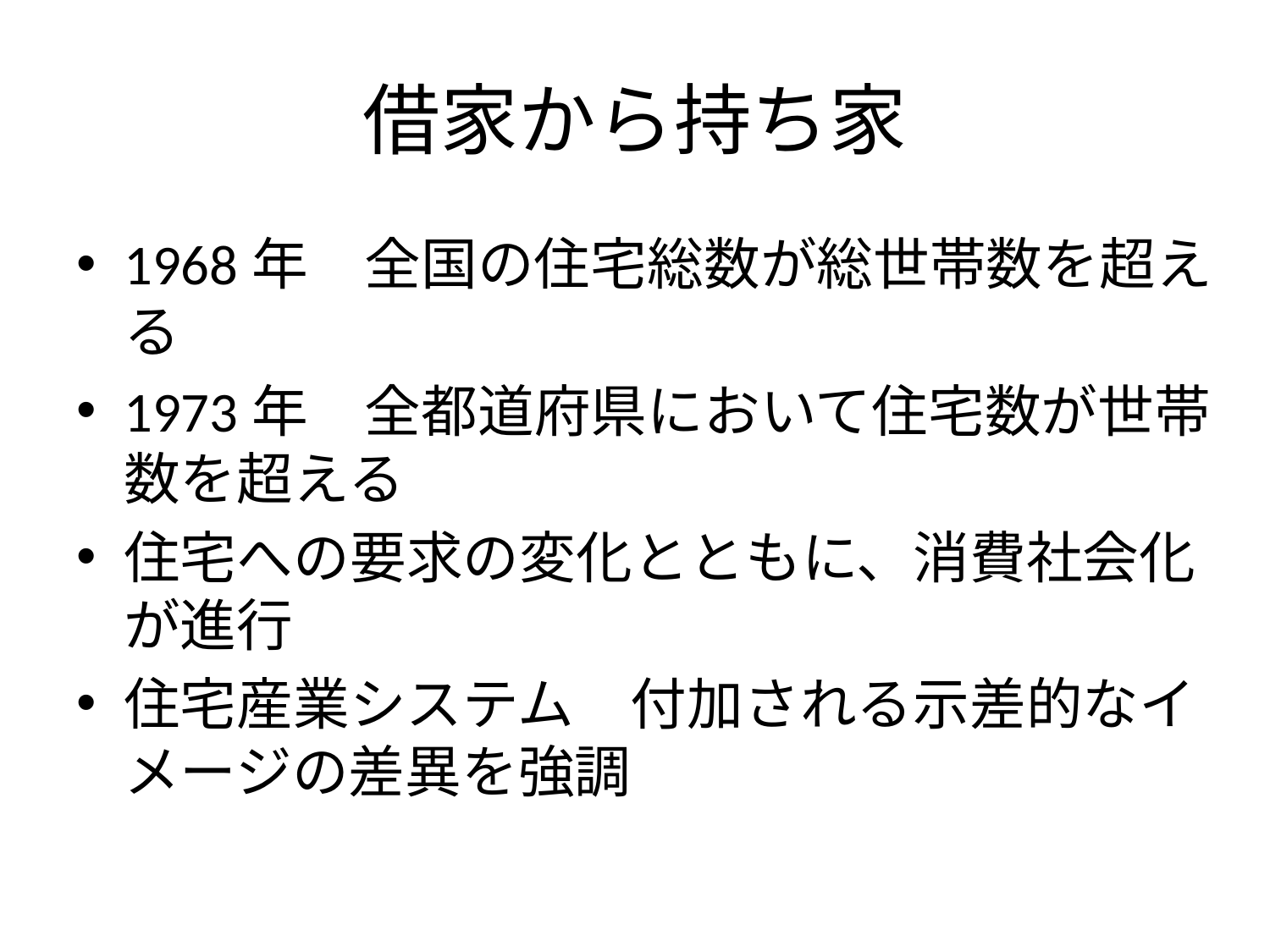

# 借家から持ち家
1968年　全国の住宅総数が総世帯数を超える
1973年　全都道府県において住宅数が世帯数を超える
住宅への要求の変化とともに、消費社会化が進行
住宅産業システム　付加される示差的なイメージの差異を強調